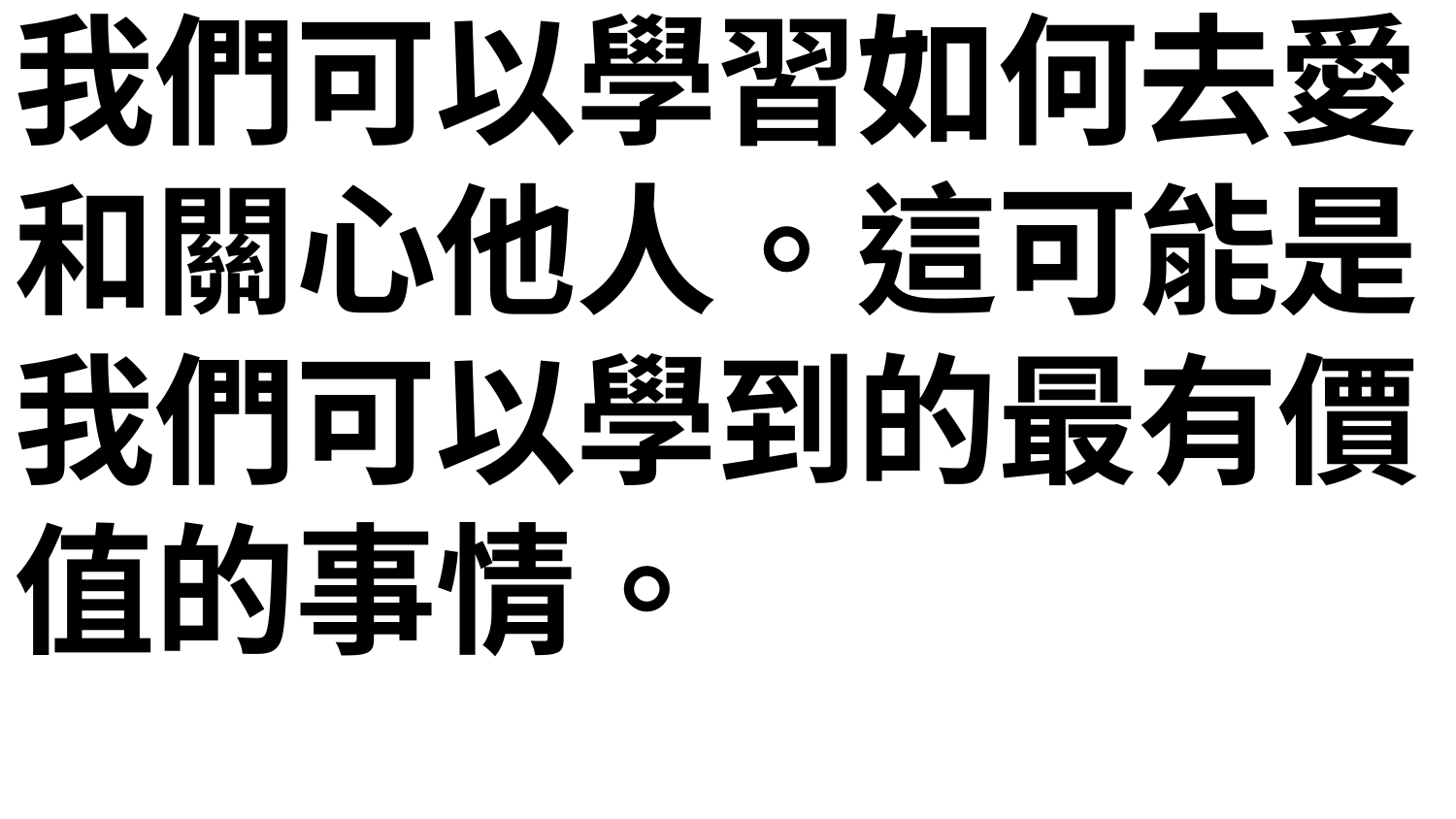

我們可以學習如何去愛和關心他人。這可能是我們可以學到的最有價值的事情。